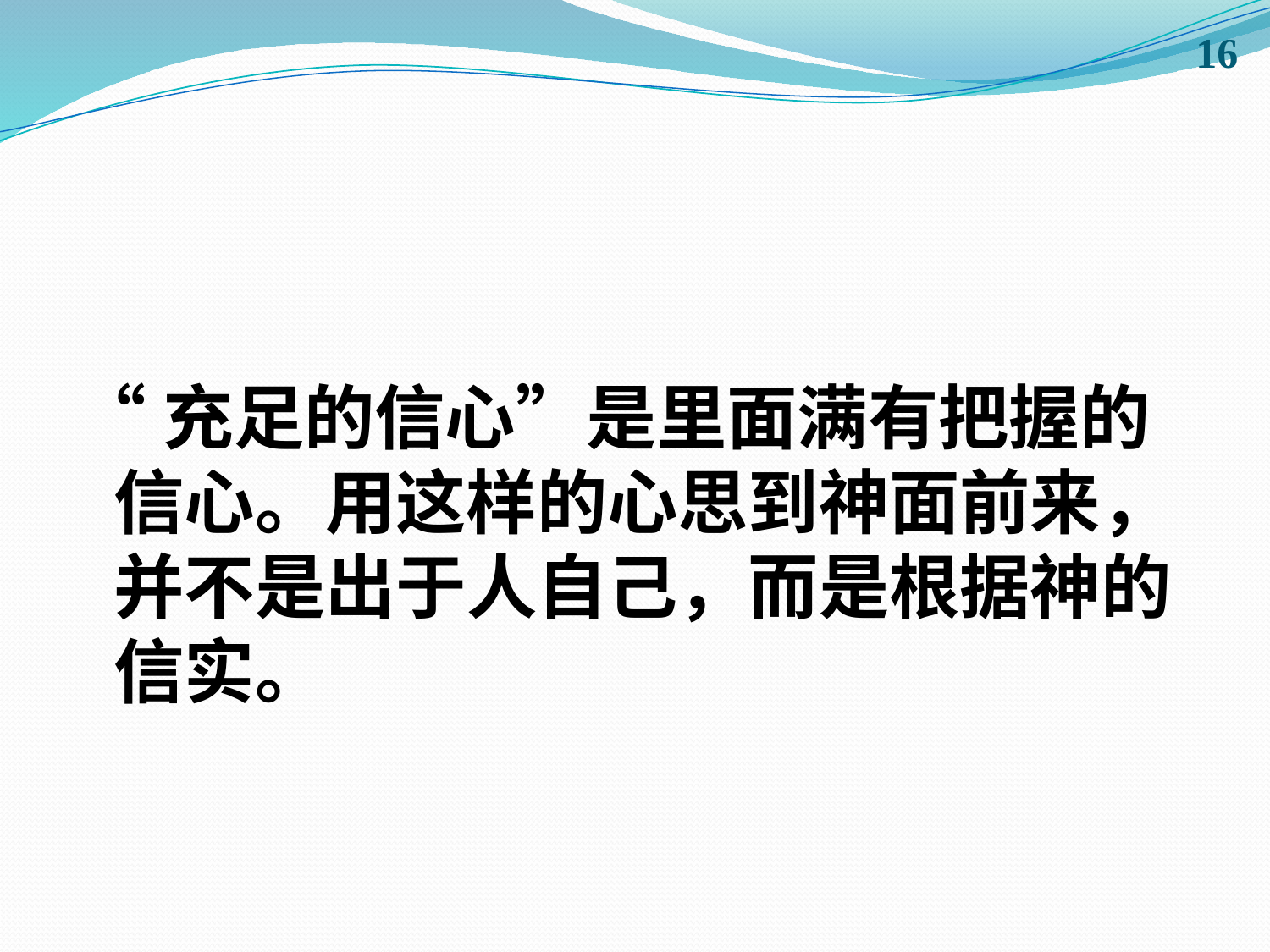

16
#

“充足的信心”是里面满有把握的信心。用这样的心思到神面前来，并不是出于人自己，而是根据神的信实。